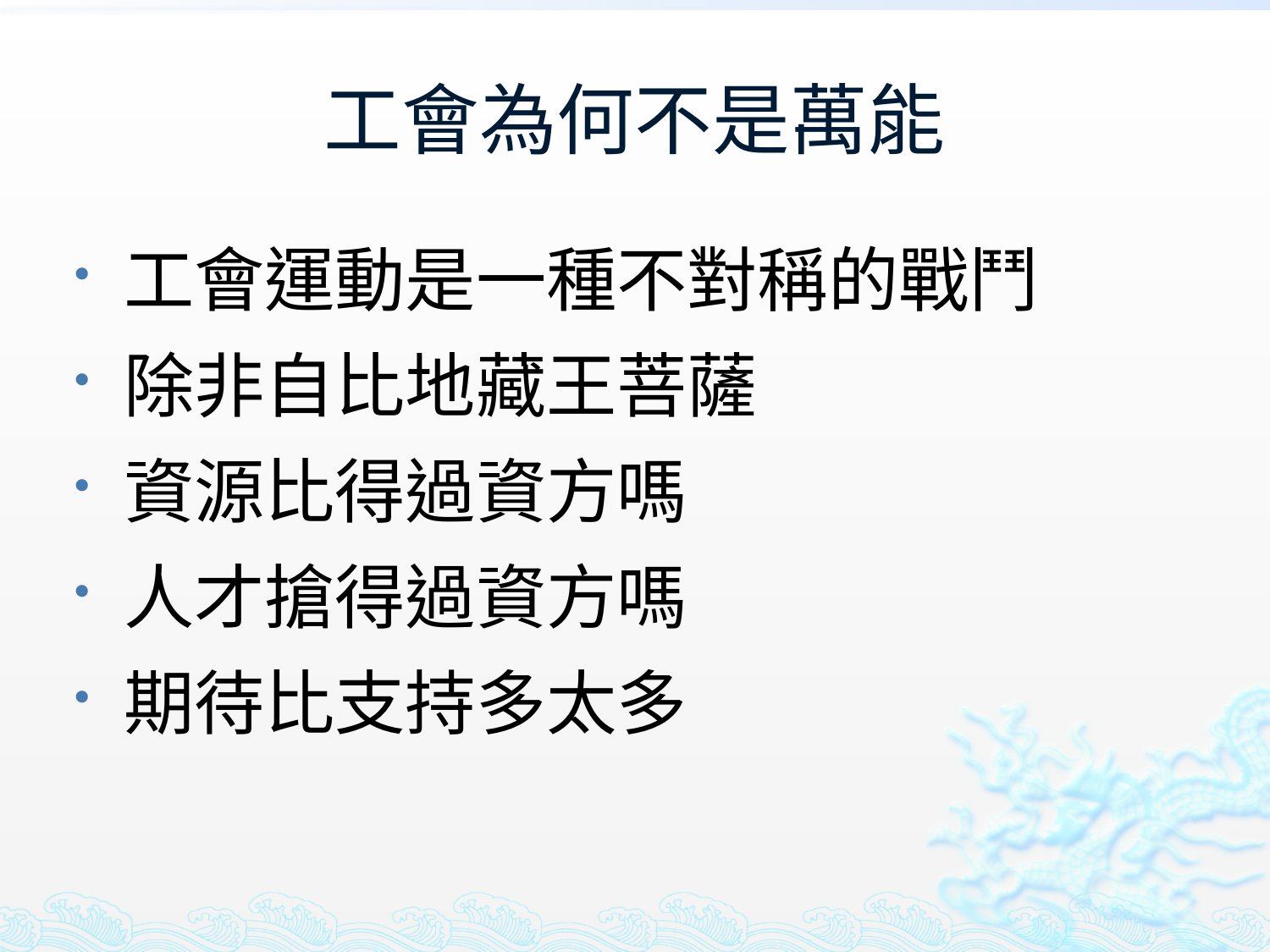

# 工會為何不是萬能
工會運動是一種不對稱的戰鬥
除非自比地藏王菩薩
資源比得過資方嗎
人才搶得過資方嗎
期待比支持多太多